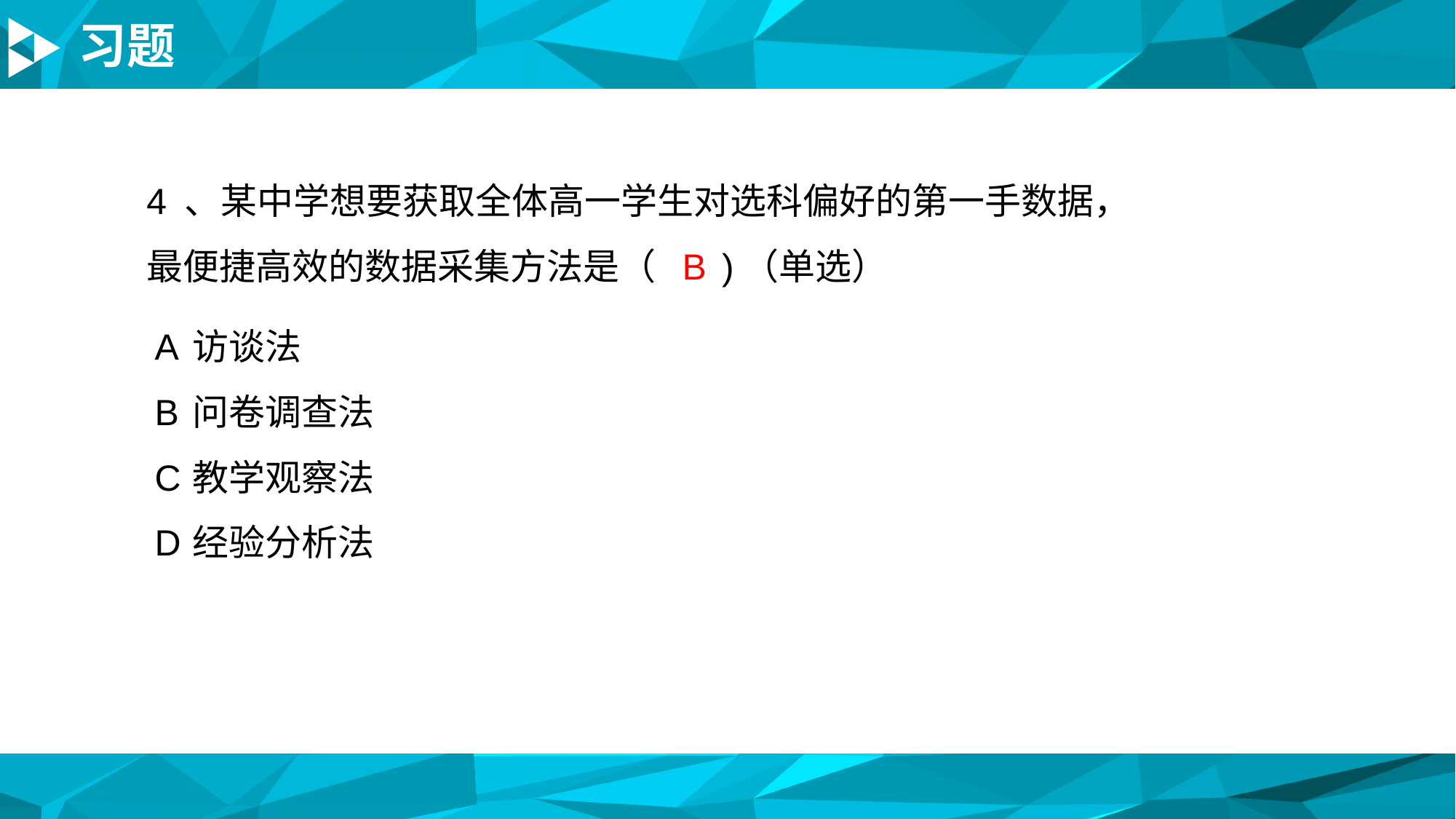

习题
# 4	、某中学想要获取全体高一学生对选科偏好的第一手数据，最便捷高效的数据采集方法是（       )（单选）
B
A	访谈法
B	问卷调查法
C	教学观察法
D	经验分析法